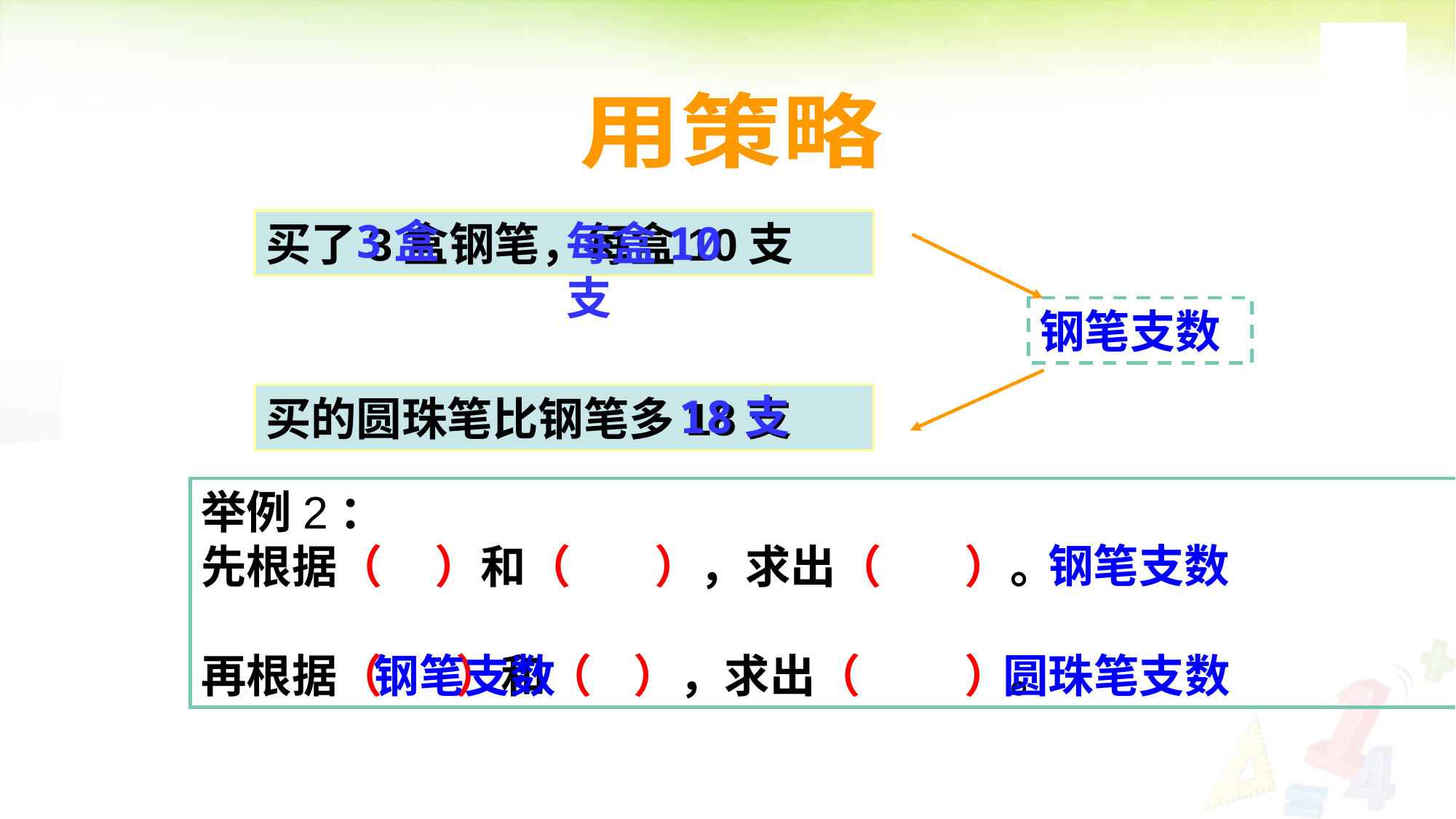

用策略
3盒
买了3盒钢笔，每盒10支
每盒10支

钢笔支数

18支
买的圆珠笔比钢笔多18支
举例2：
先根据（     ）和（        ），求出（        ）。

再根据（       ）和（    ），求出（          ）。
钢笔支数
钢笔支数
圆珠笔支数